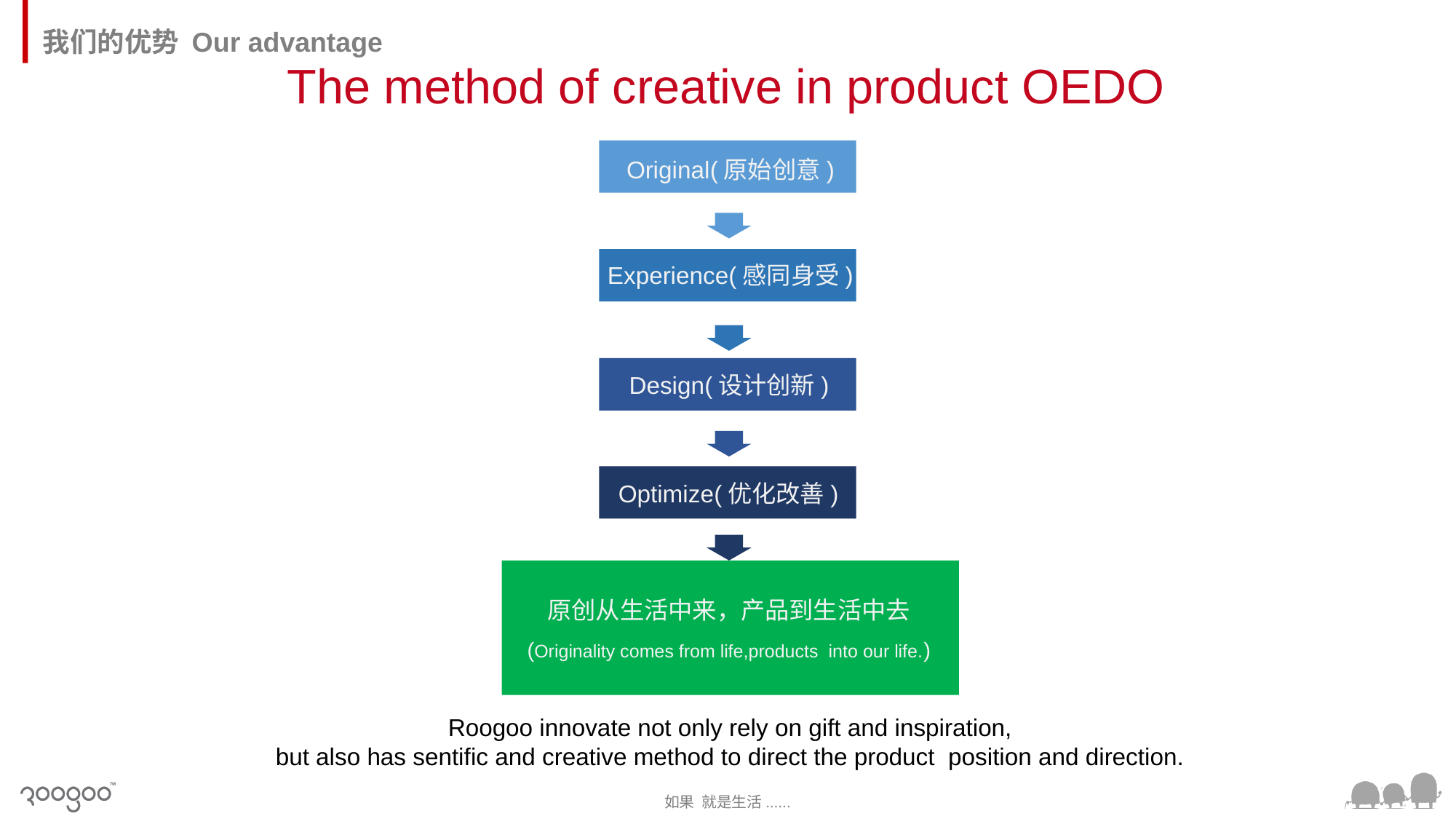

我们的优势 Our advantage
The method of creative in product OEDO

Original(原始创意)

Experience(感同身受)

Design(设计创新)

Optimize(优化改善)

原创从生活中来，产品到生活中去
(Originality comes from life,products  into our life.)
Roogoo innovate not only rely on gift and inspiration,
but also has sentific and creative method to direct the product  position and direction.